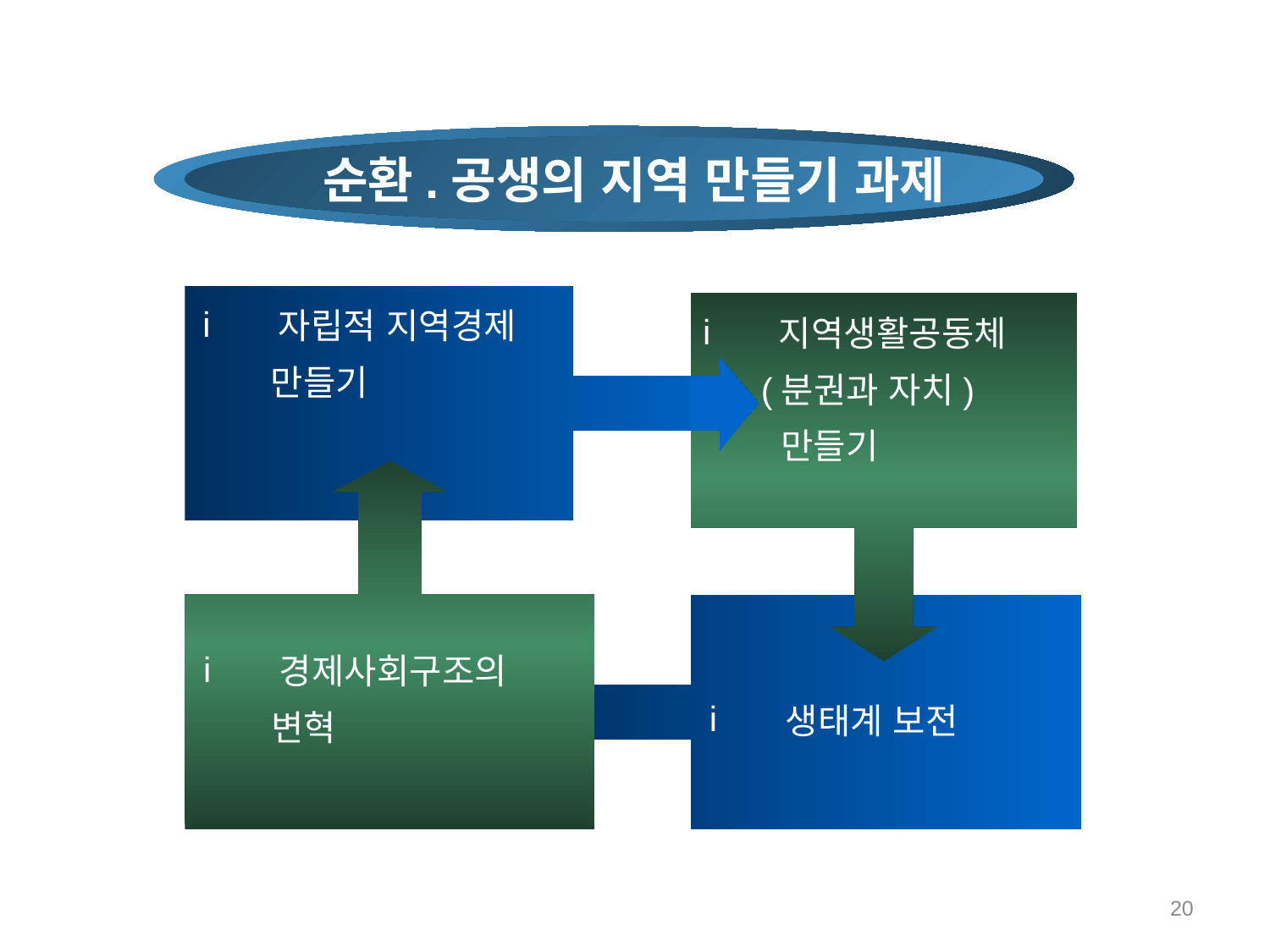

순환.공생의 지역 만들기 과제
   자립적 지역경제
      만들기

   지역생활공동체
      (분권과 자치)
       만들기

   경제사회구조의
      변혁

   생태계 보전

20